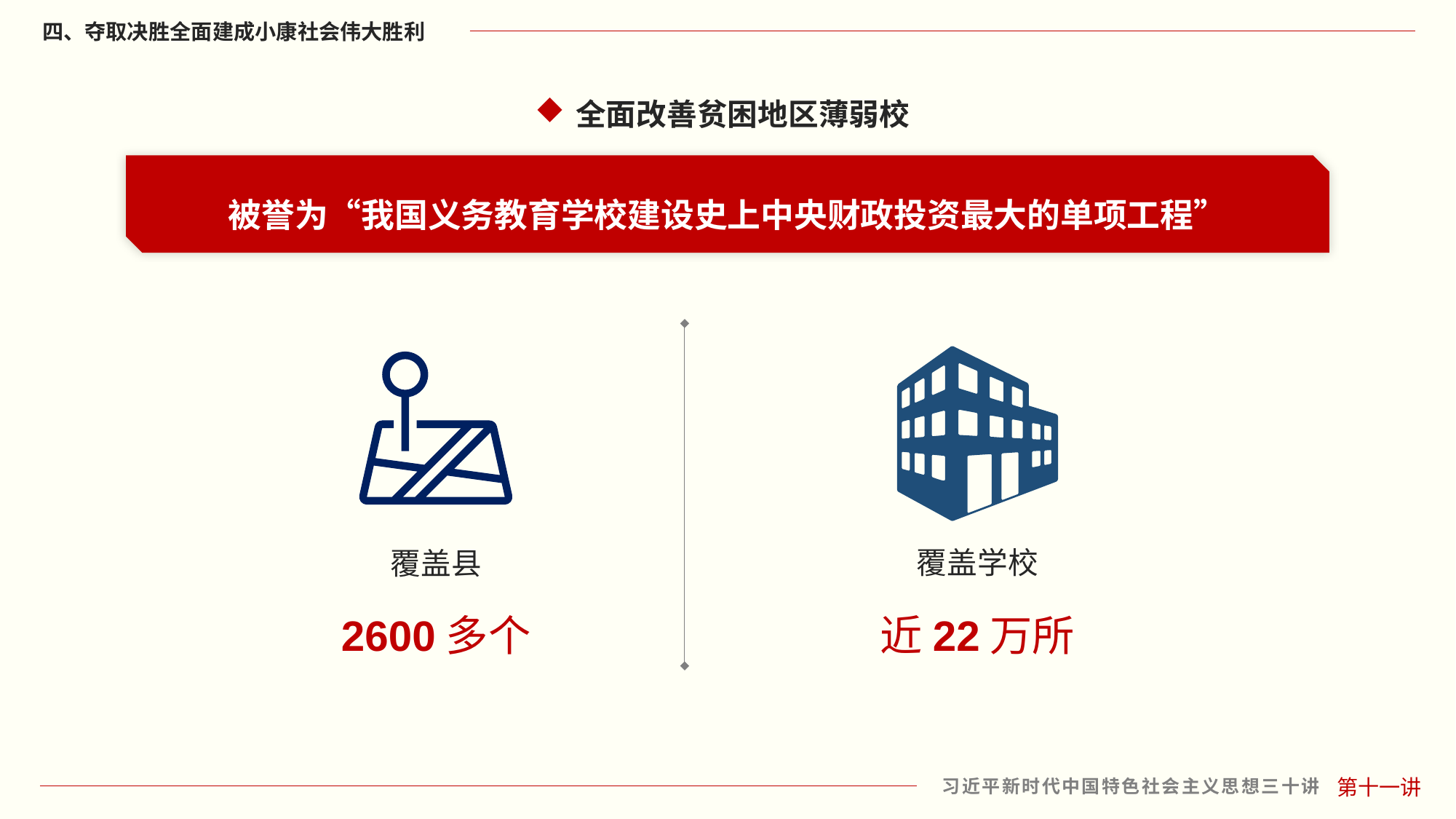

全面改善贫困地区薄弱校

被誉为“我国义务教育学校建设史上中央财政投资最大的单项工程”

覆盖学校
近22万所

覆盖县
2600多个